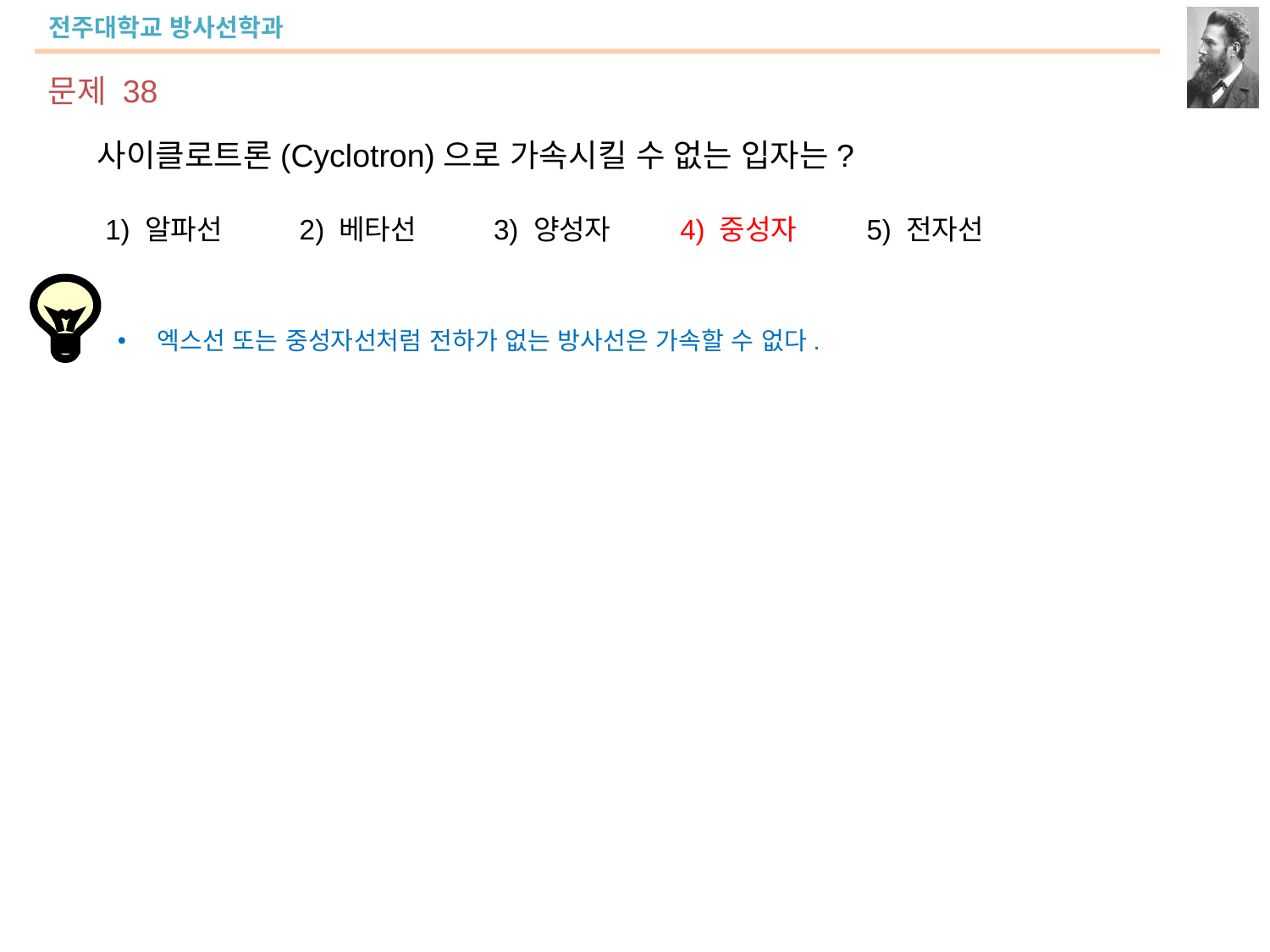

문제 38
사이클로트론(Cyclotron)으로 가속시킬 수 없는 입자는?

 1) 알파선         2) 베타선         3) 양성자        4) 중성자        5) 전자선

엑스선 또는 중성자선처럼 전하가 없는 방사선은 가속할 수 없다.